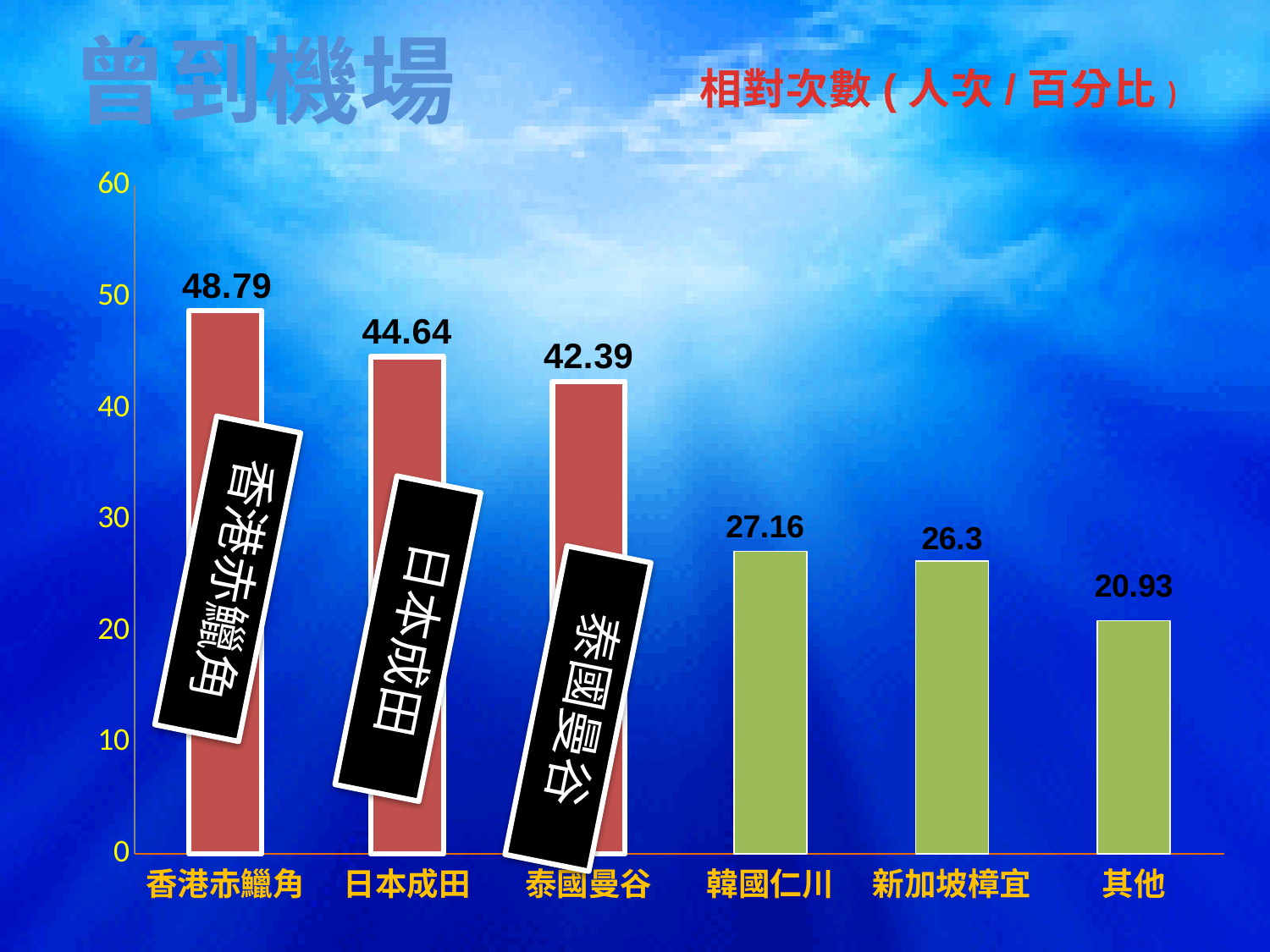

# 曾到機場
相對次數(人次/百分比)

### Chart

| Category | 相對次數(人次/百分比) |
|---|---|
| 香港赤鱲角 | 48.79000000000001 |
| 日本成田 | 44.64 |
| 泰國曼谷 | 42.39 |
| 韓國仁川 | 27.16 |
| 新加坡樟宜 | 26.3 |
| 其他 | 20.93 |
香港赤鱲角
日本成田
泰國曼谷